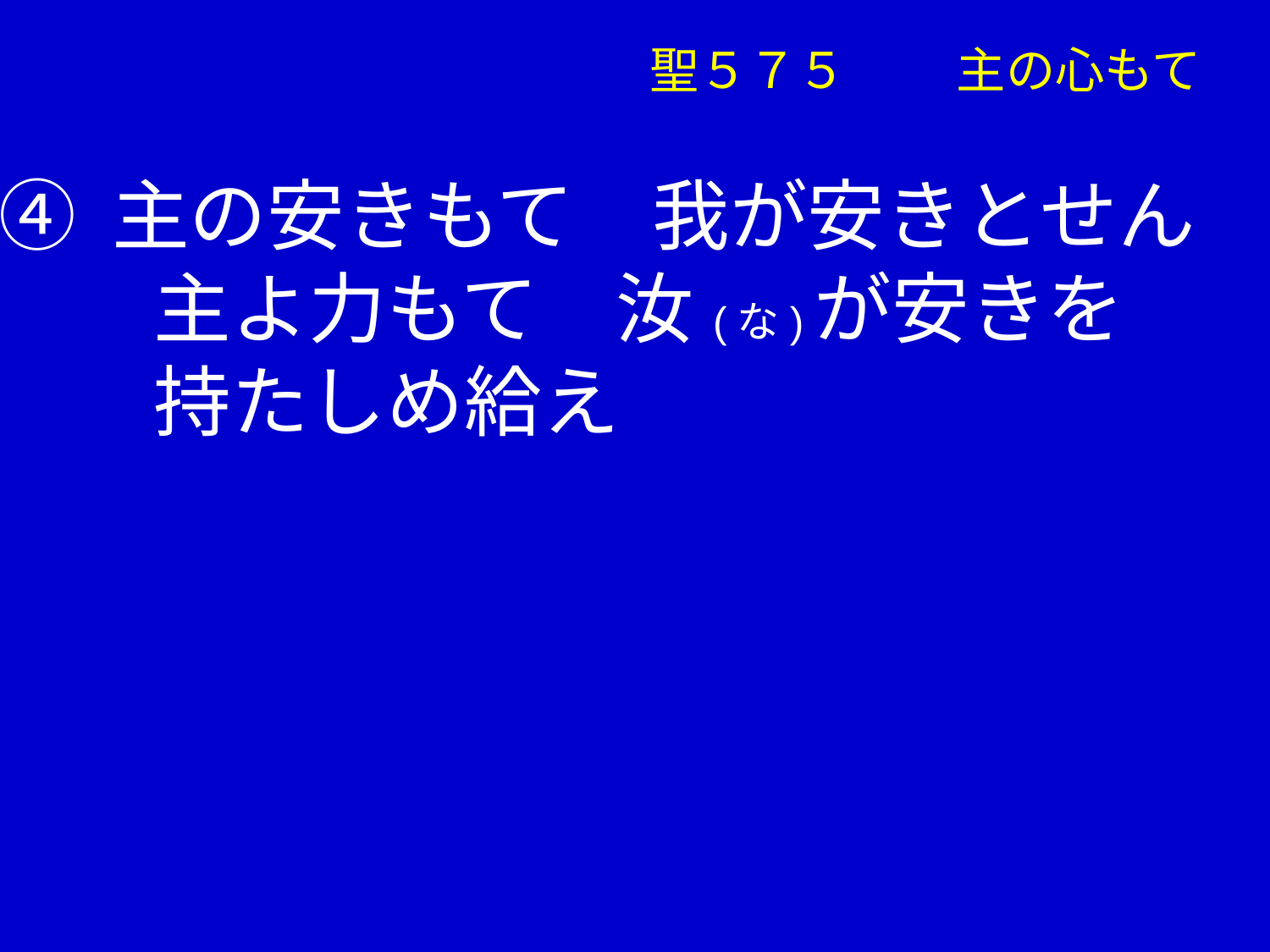

聖５７５          主の心もて
④ 主の安きもて　我が安きとせん
　　主よ力もて　汝(な)が安きを
　　持たしめ給え